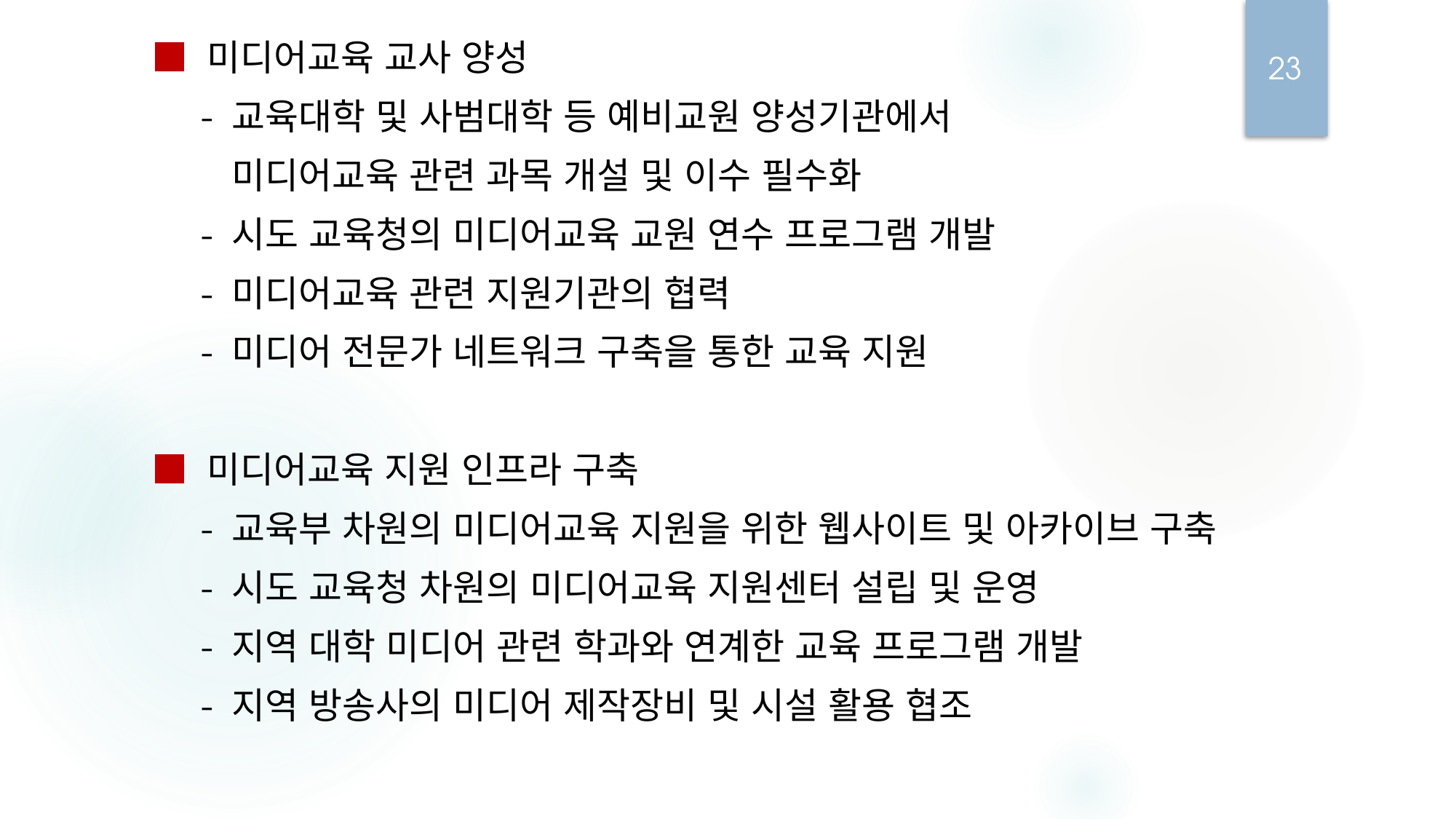

■ 미디어교육 교사 양성
         - 교육대학 및 사범대학 등 예비교원 양성기관에서
           미디어교육 관련 과목 개설 및 이수 필수화
         - 시도 교육청의 미디어교육 교원 연수 프로그램 개발
         - 미디어교육 관련 지원기관의 협력
         - 미디어 전문가 네트워크 구축을 통한 교육 지원

    ■ 미디어교육 지원 인프라 구축
         - 교육부 차원의 미디어교육 지원을 위한 웹사이트 및 아카이브 구축
         - 시도 교육청 차원의 미디어교육 지원센터 설립 및 운영
         - 지역 대학 미디어 관련 학과와 연계한 교육 프로그램 개발
         - 지역 방송사의 미디어 제작장비 및 시설 활용 협조
23